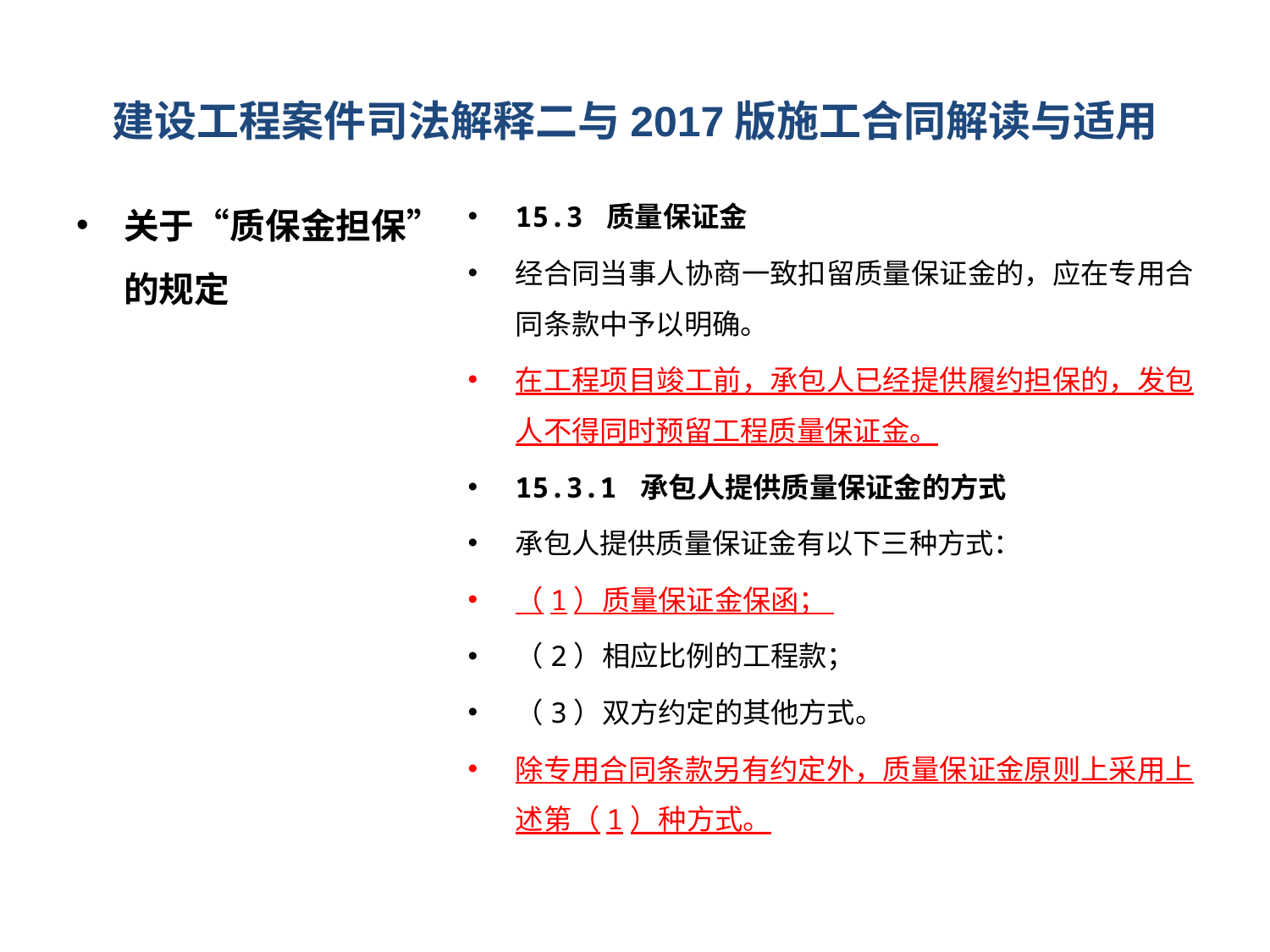

# 建设工程案件司法解释二与2017版施工合同解读与适用
关于“质保金担保”的规定
15.3 质量保证金
经合同当事人协商一致扣留质量保证金的，应在专用合同条款中予以明确。
在工程项目竣工前，承包人已经提供履约担保的，发包人不得同时预留工程质量保证金。
15.3.1 承包人提供质量保证金的方式
承包人提供质量保证金有以下三种方式：
（1）质量保证金保函；
（2）相应比例的工程款；
（3）双方约定的其他方式。
除专用合同条款另有约定外，质量保证金原则上采用上述第（1）种方式。
23